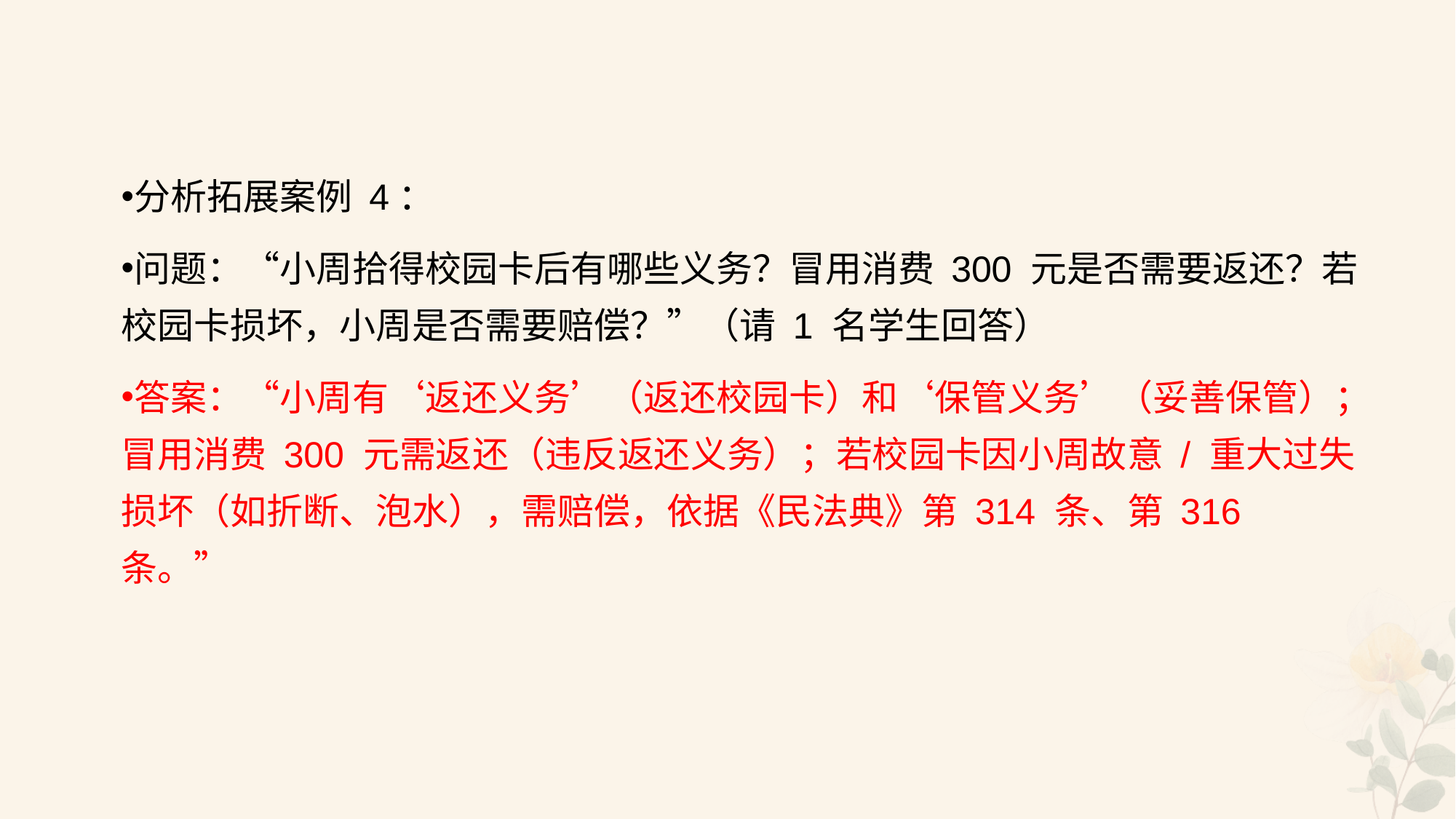

#
分析拓展案例 4：
问题：“小周拾得校园卡后有哪些义务？冒用消费 300 元是否需要返还？若校园卡损坏，小周是否需要赔偿？”（请 1 名学生回答）
答案：“小周有‘返还义务’（返还校园卡）和‘保管义务’（妥善保管）；冒用消费 300 元需返还（违反返还义务）；若校园卡因小周故意 / 重大过失损坏（如折断、泡水），需赔偿，依据《民法典》第 314 条、第 316 条。”